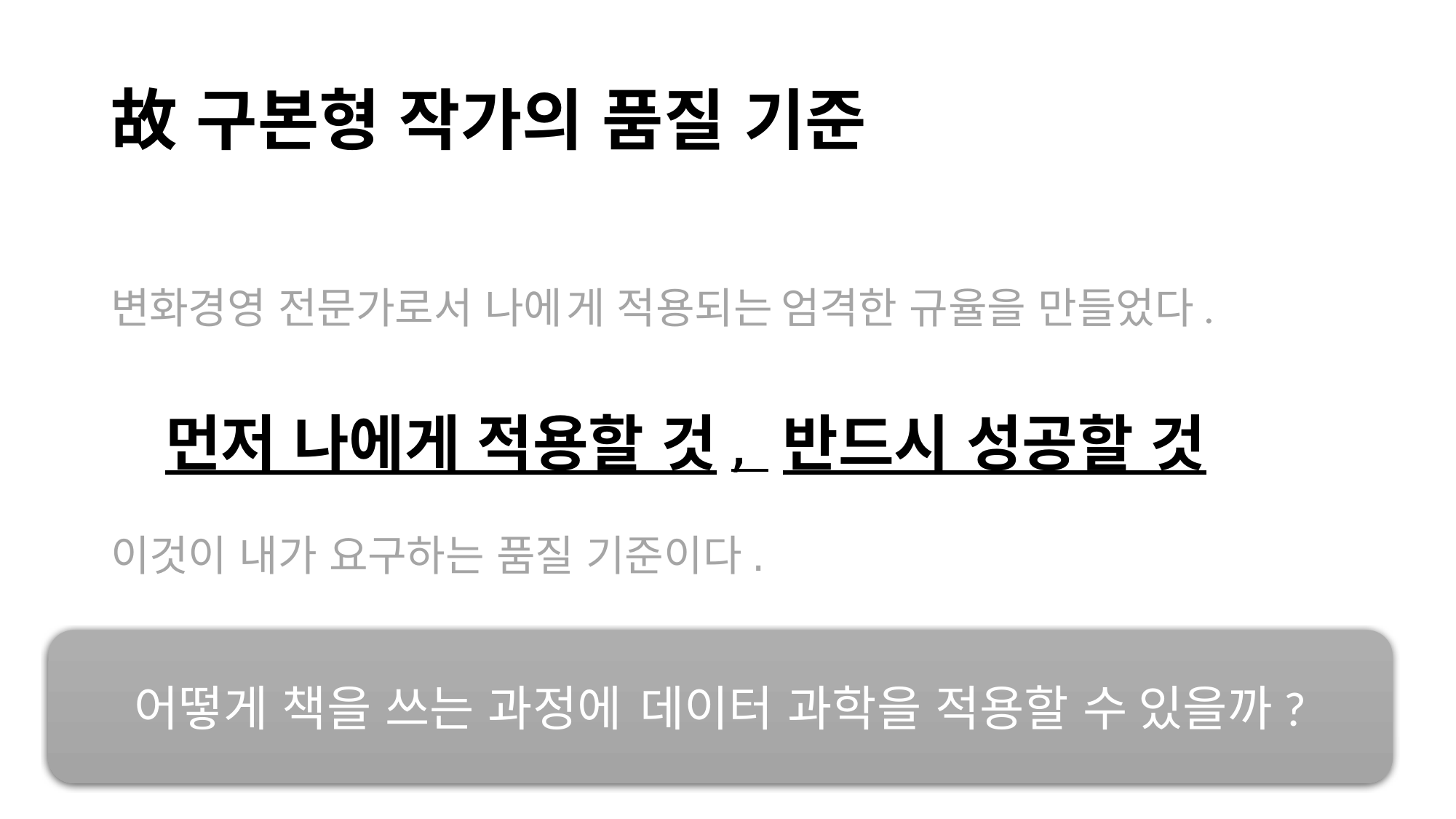

# 故 구본형 작가의 품질 기준
변화경영 전문가로서 나에게 적용되는 엄격한 규율을 만들었다.
먼저 나에게 적용할 것, 반드시 성공할 것
이것이 내가 요구하는 품질 기준이다.
어떻게 책을 쓰는 과정에 데이터 과학을 적용할 수 있을까?